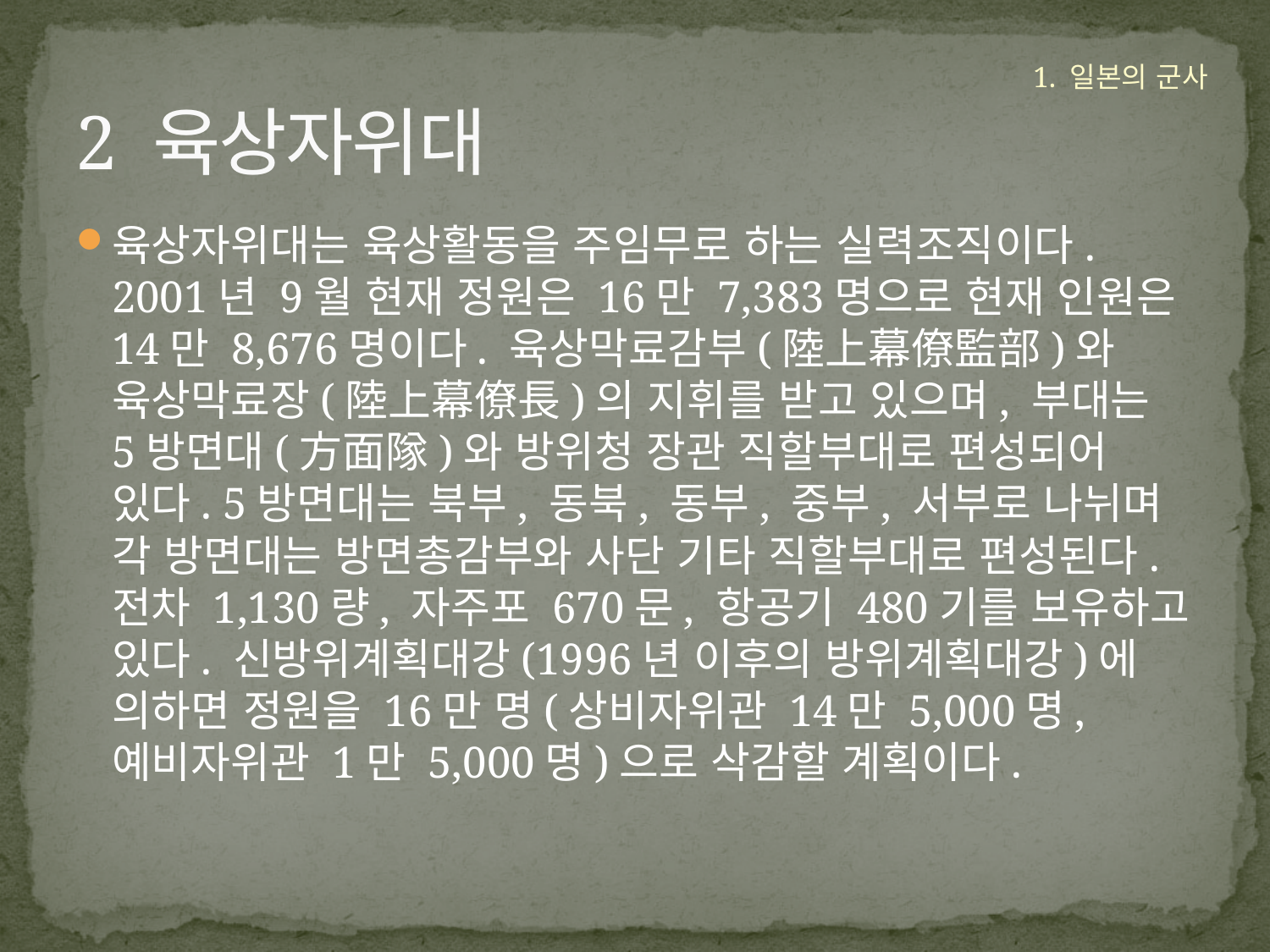

# 2 육상자위대
1. 일본의 군사
육상자위대는 육상활동을 주임무로 하는 실력조직이다. 2001년 9월 현재 정원은 16만 7,383명으로 현재 인원은 14만 8,676명이다. 육상막료감부(陸上幕僚監部)와 육상막료장(陸上幕僚長)의 지휘를 받고 있으며, 부대는 5방면대(方面隊)와 방위청 장관 직할부대로 편성되어 있다. 5방면대는 북부, 동북, 동부, 중부, 서부로 나뉘며 각 방면대는 방면총감부와 사단 기타 직할부대로 편성된다. 전차 1,130량, 자주포 670문, 항공기 480기를 보유하고 있다. 신방위계획대강(1996년 이후의 방위계획대강)에 의하면 정원을 16만 명(상비자위관 14만 5,000명, 예비자위관 1만 5,000명)으로 삭감할 계획이다.